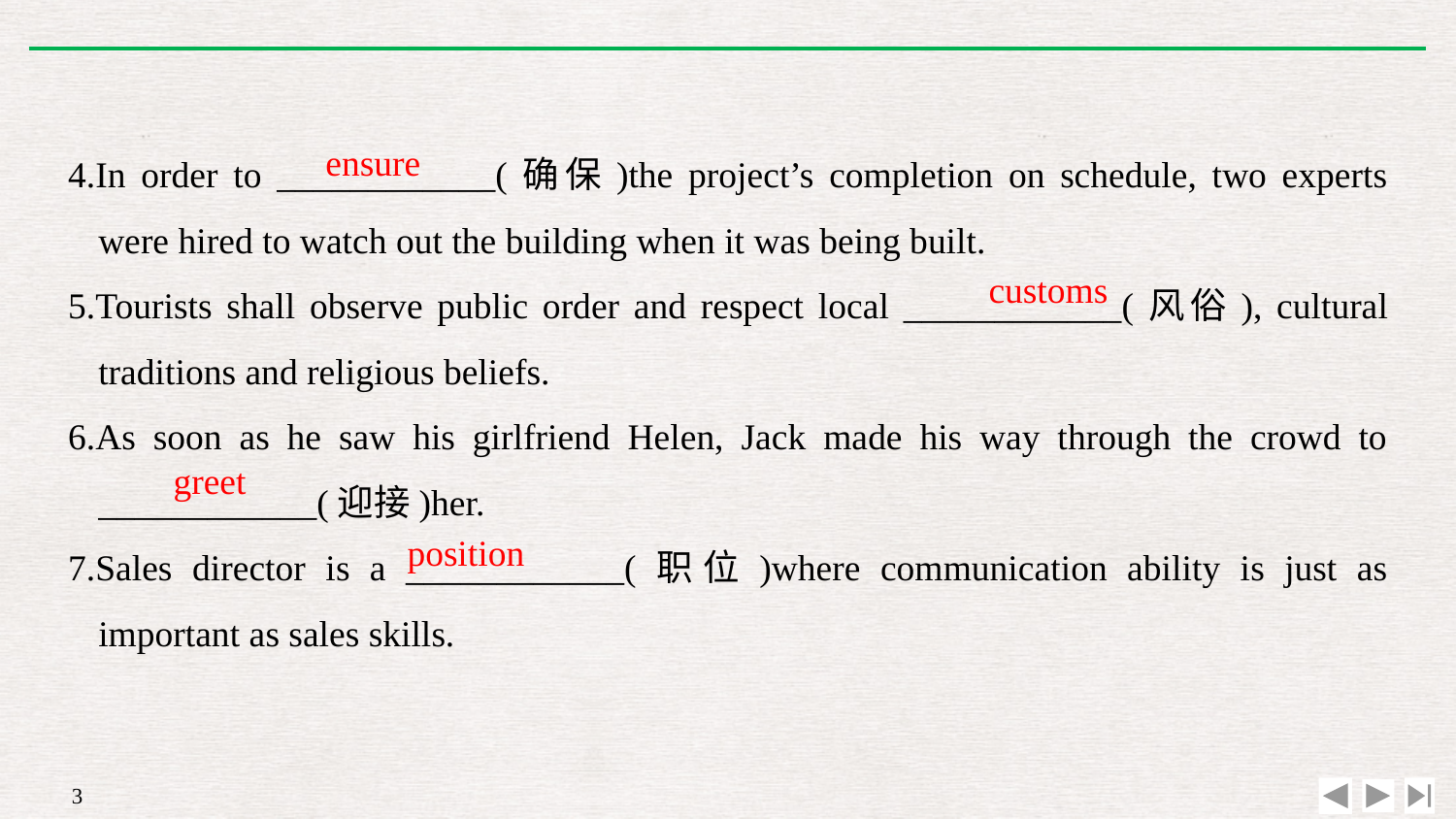

4.In order to ____________(确保)the project’s completion on schedule, two experts were hired to watch out the building when it was being built.
5.Tourists shall observe public order and respect local ____________(风俗), cultural traditions and religious beliefs.
6.As soon as he saw his girlfriend Helen, Jack made his way through the crowd to ____________(迎接)her.
7.Sales director is a ____________(职位)where communication ability is just as important as sales skills.
ensure
customs
greet
position